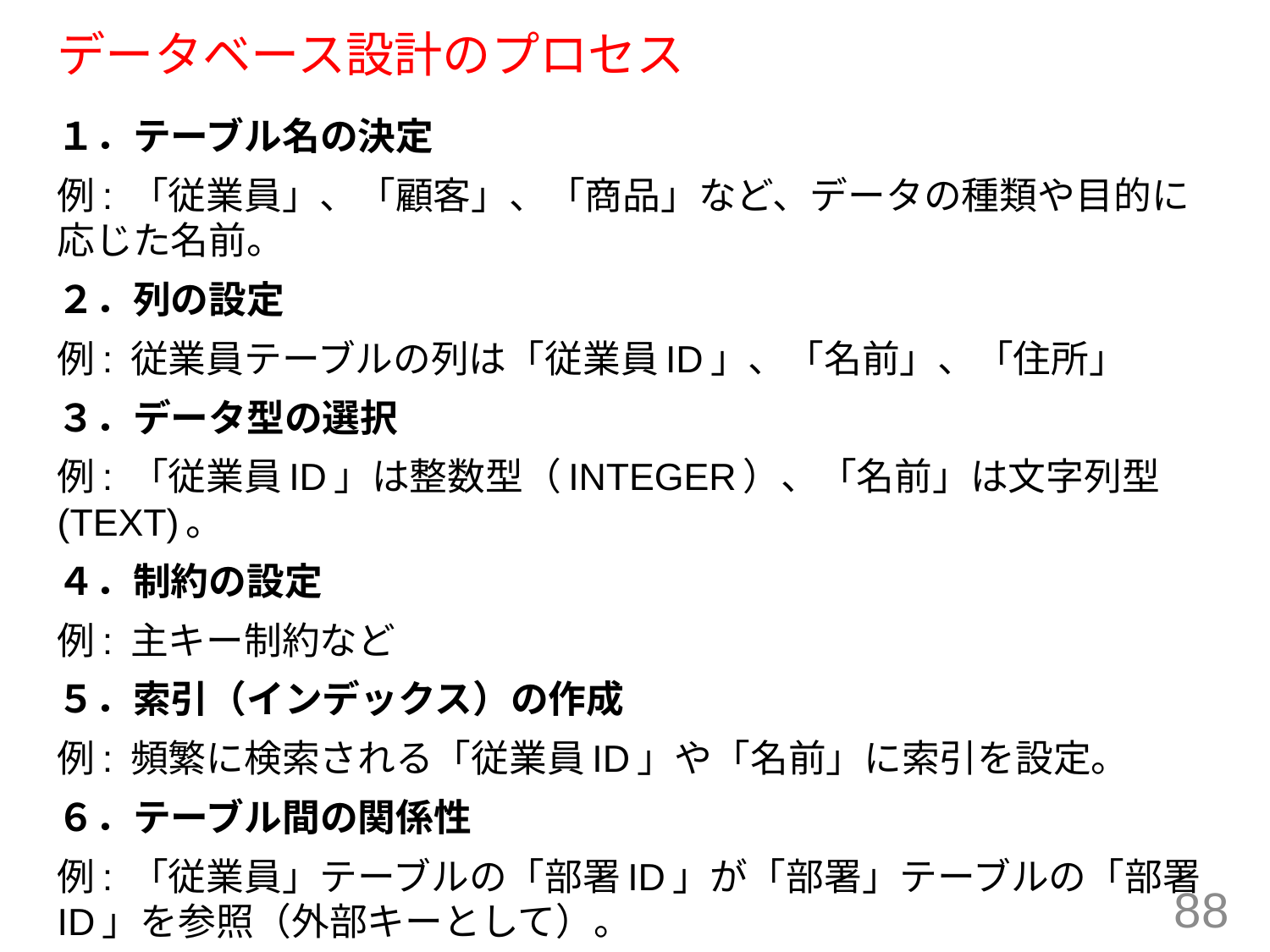

# データベース設計のプロセス
１．テーブル名の決定
例: 「従業員」、「顧客」、「商品」など、データの種類や目的に応じた名前。
２．列の設定
例: 従業員テーブルの列は「従業員ID」、「名前」、「住所」
３．データ型の選択
例: 「従業員ID」は整数型（INTEGER）、「名前」は文字列型 (TEXT)。
４．制約の設定
例: 主キー制約など
５．索引（インデックス）の作成
例: 頻繁に検索される「従業員ID」や「名前」に索引を設定。
６．テーブル間の関係性
例: 「従業員」テーブルの「部署ID」が「部署」テーブルの「部署ID」を参照（外部キーとして）。

88